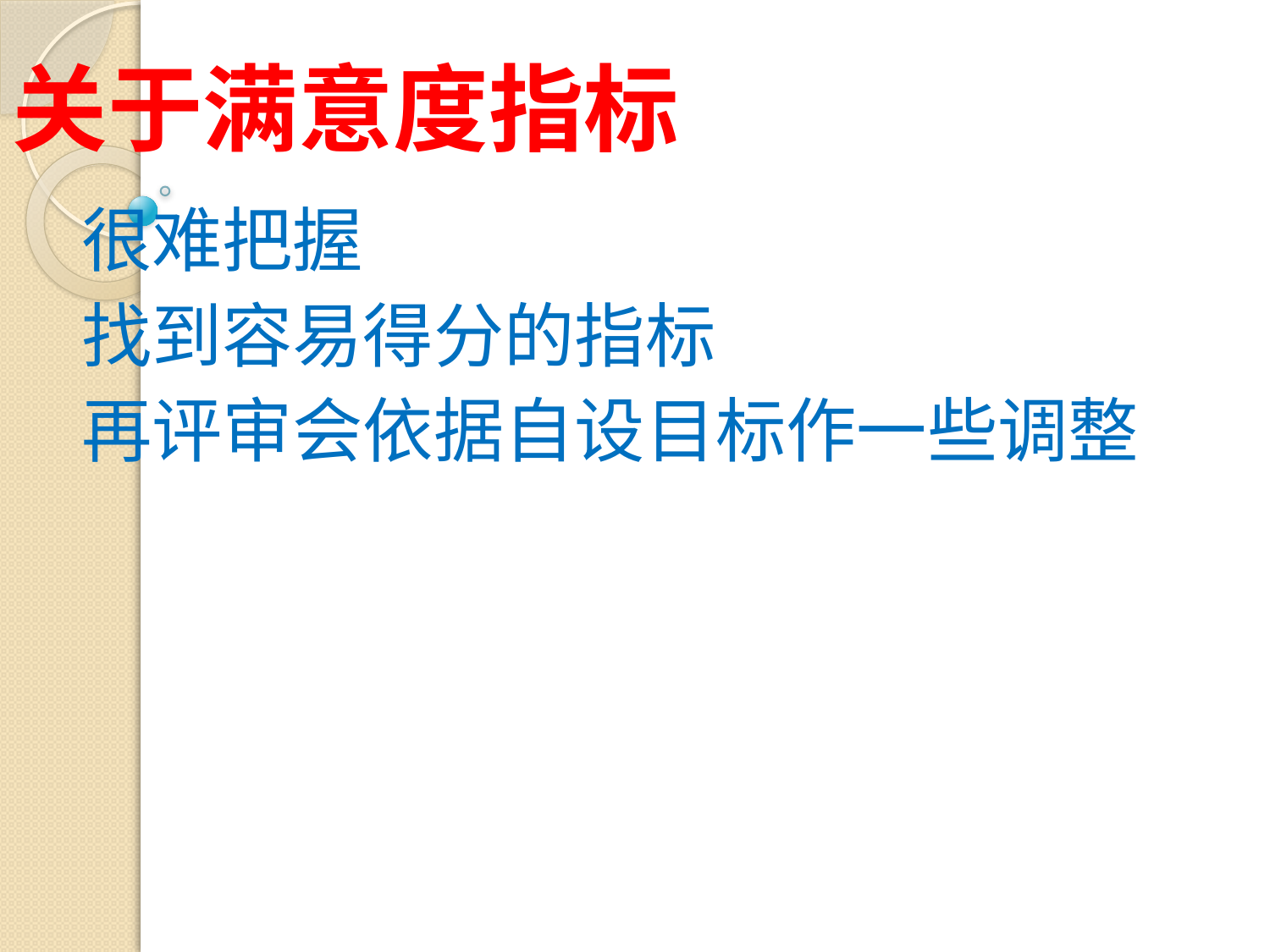

# 关于满意度指标
很难把握
找到容易得分的指标
再评审会依据自设目标作一些调整